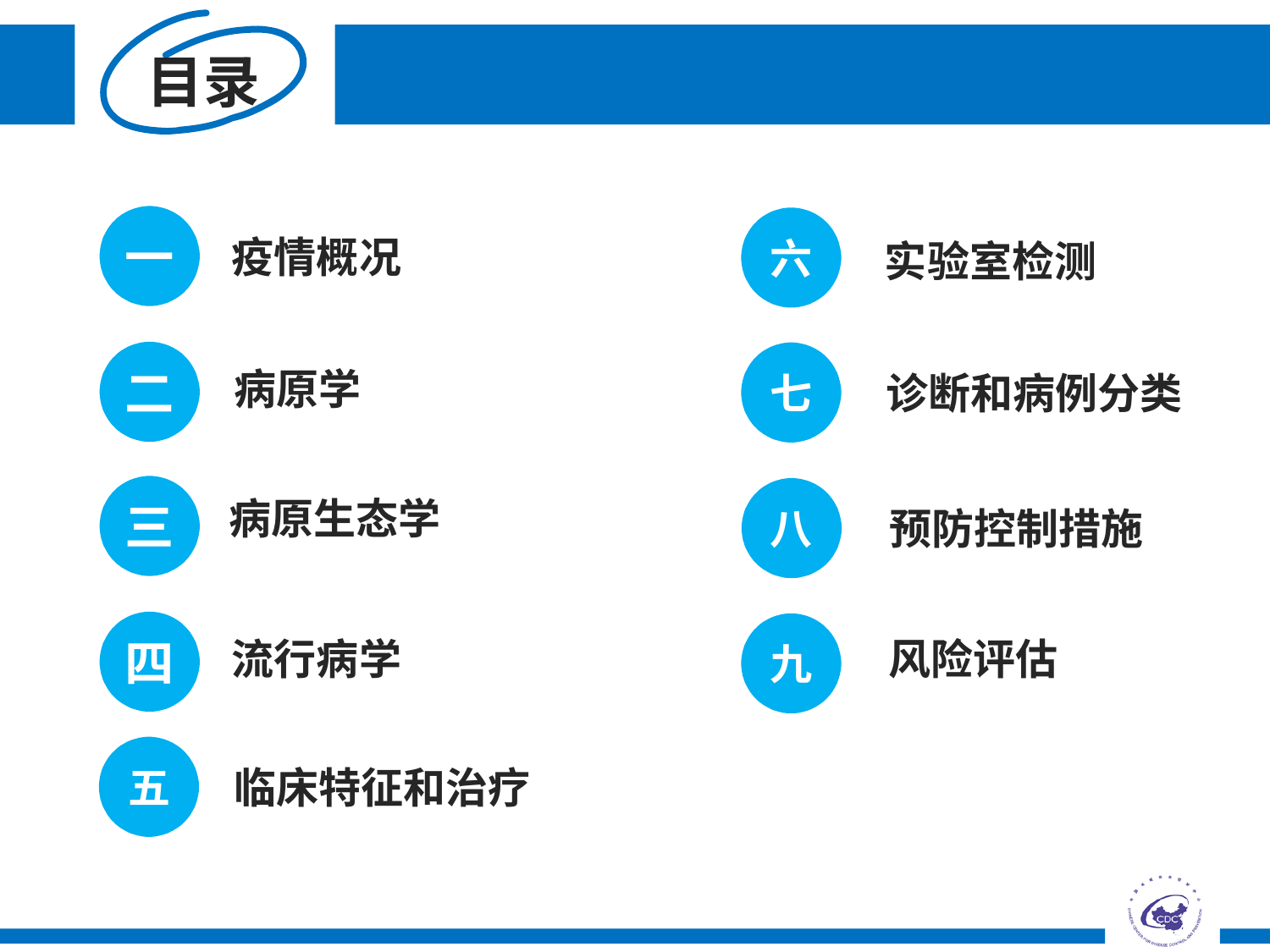

目录

一
疫情概况
六
风险评估

八
二
病原学
七
三
流行病学
预防控制措施
四
临床特征和治疗
实验室检测
诊断和病例分类
病原生态学
九
五